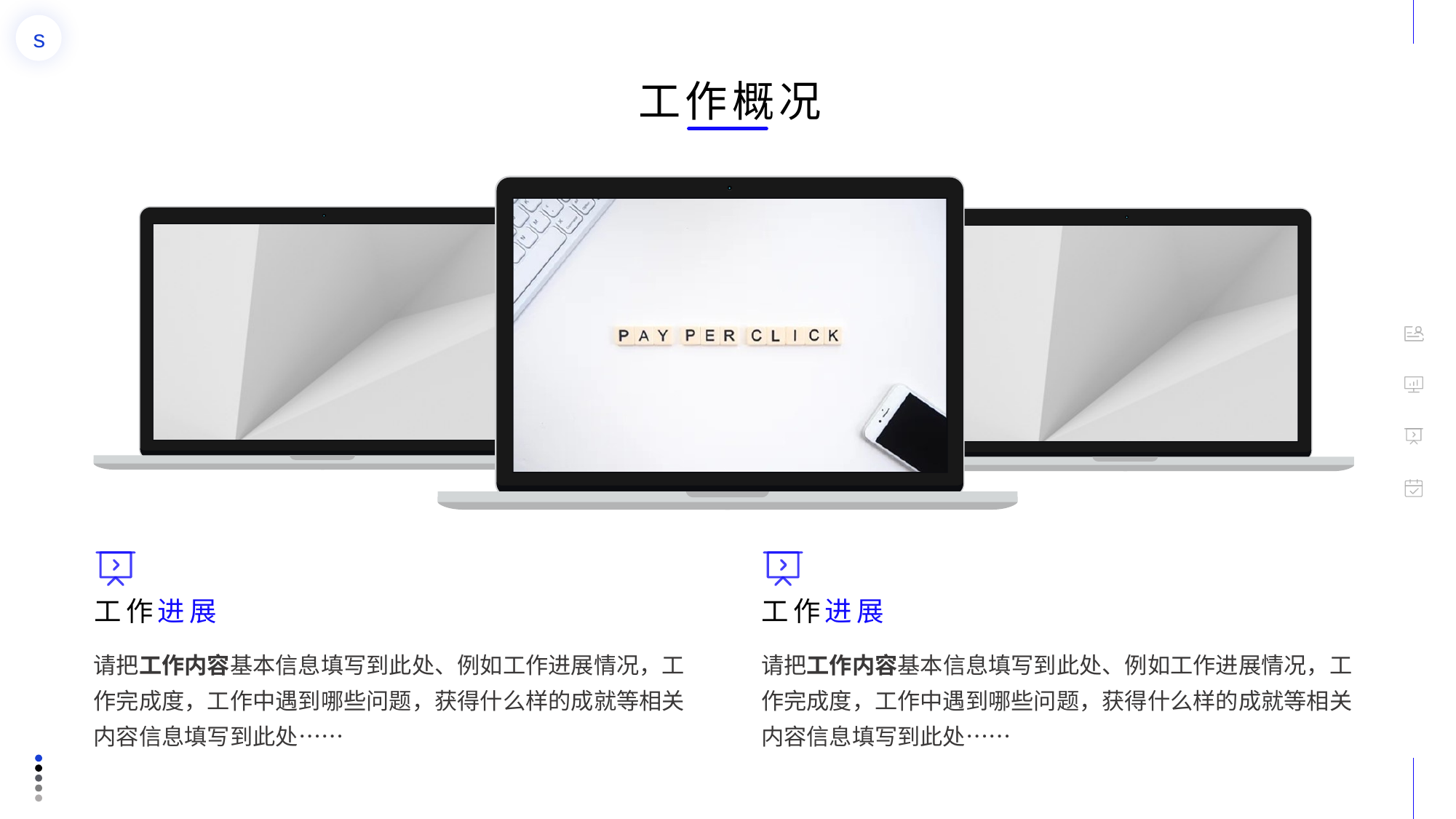

工作概况

工作进展
工作进展
请把工作内容基本信息填写到此处、例如工作进展情况，工作完成度，工作中遇到哪些问题，获得什么样的成就等相关内容信息填写到此处……
请把工作内容基本信息填写到此处、例如工作进展情况，工作完成度，工作中遇到哪些问题，获得什么样的成就等相关内容信息填写到此处……